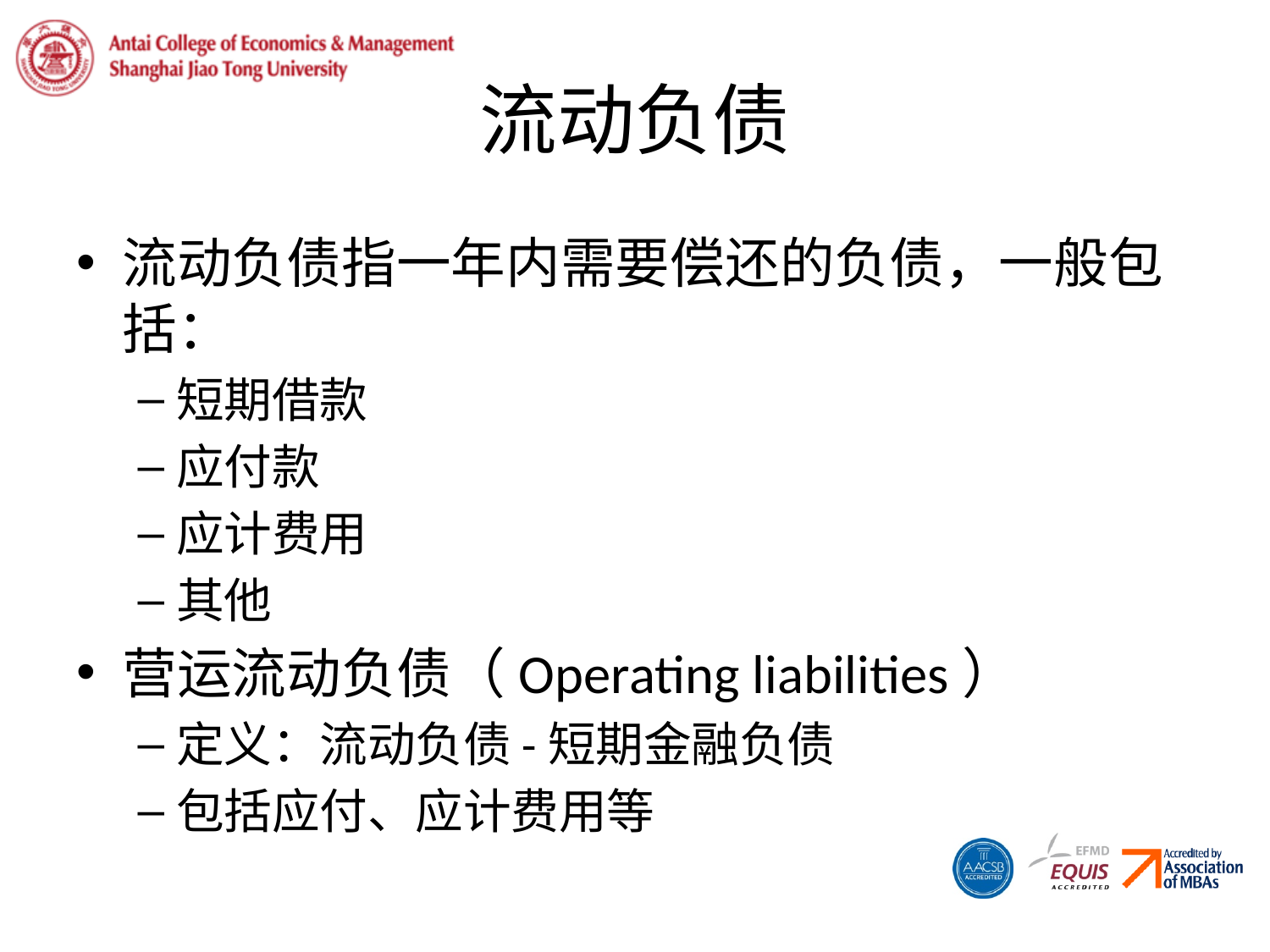

# 流动负债
流动负债指一年内需要偿还的负债，一般包括：
短期借款
应付款
应计费用
其他
营运流动负债（Operating liabilities）
定义：流动负债-短期金融负债
包括应付、应计费用等